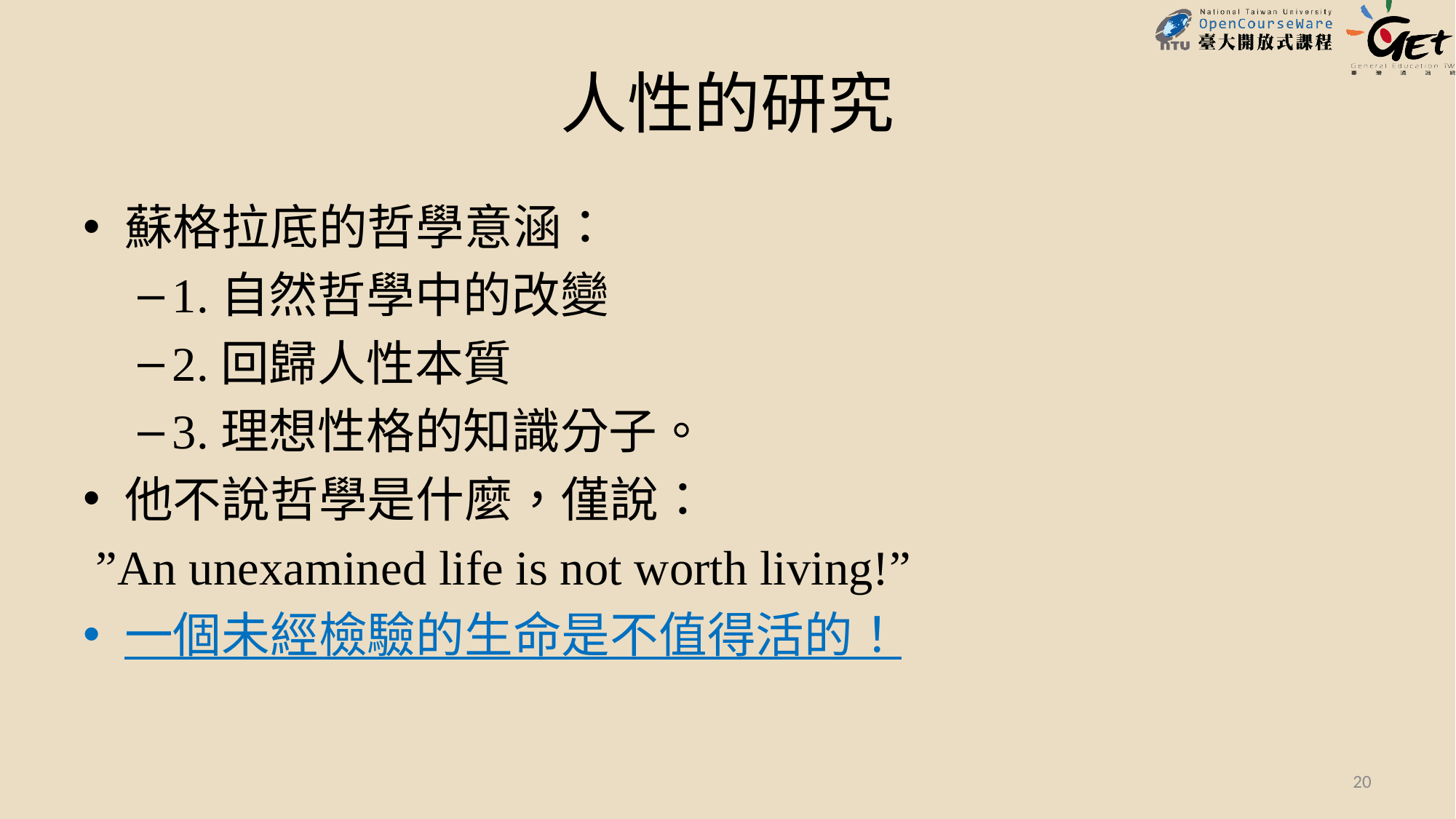

# 人性的研究
蘇格拉底的哲學意涵：
1.自然哲學中的改變
2.回歸人性本質
3.理想性格的知識分子。
他不說哲學是什麼，僅說：
 ”An unexamined life is not worth living!”
一個未經檢驗的生命是不值得活的！
20